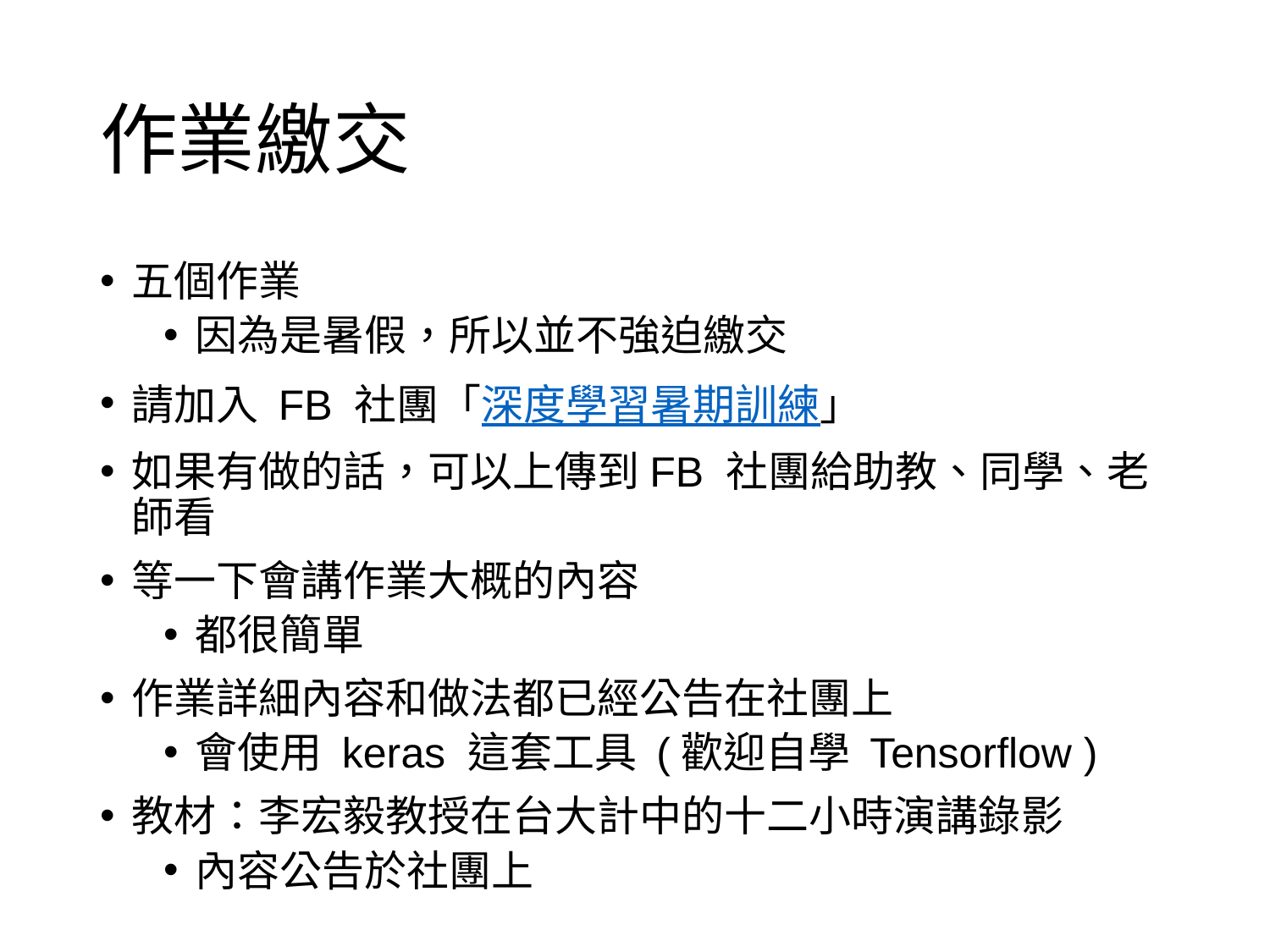

# 作業繳交
五個作業
因為是暑假，所以並不強迫繳交
請加入 FB 社團「深度學習暑期訓練」
如果有做的話，可以上傳到FB 社團給助教、同學、老師看
等一下會講作業大概的內容
都很簡單
作業詳細內容和做法都已經公告在社團上
會使用 keras 這套工具 (歡迎自學 Tensorflow )
教材：李宏毅教授在台大計中的十二小時演講錄影
內容公告於社團上